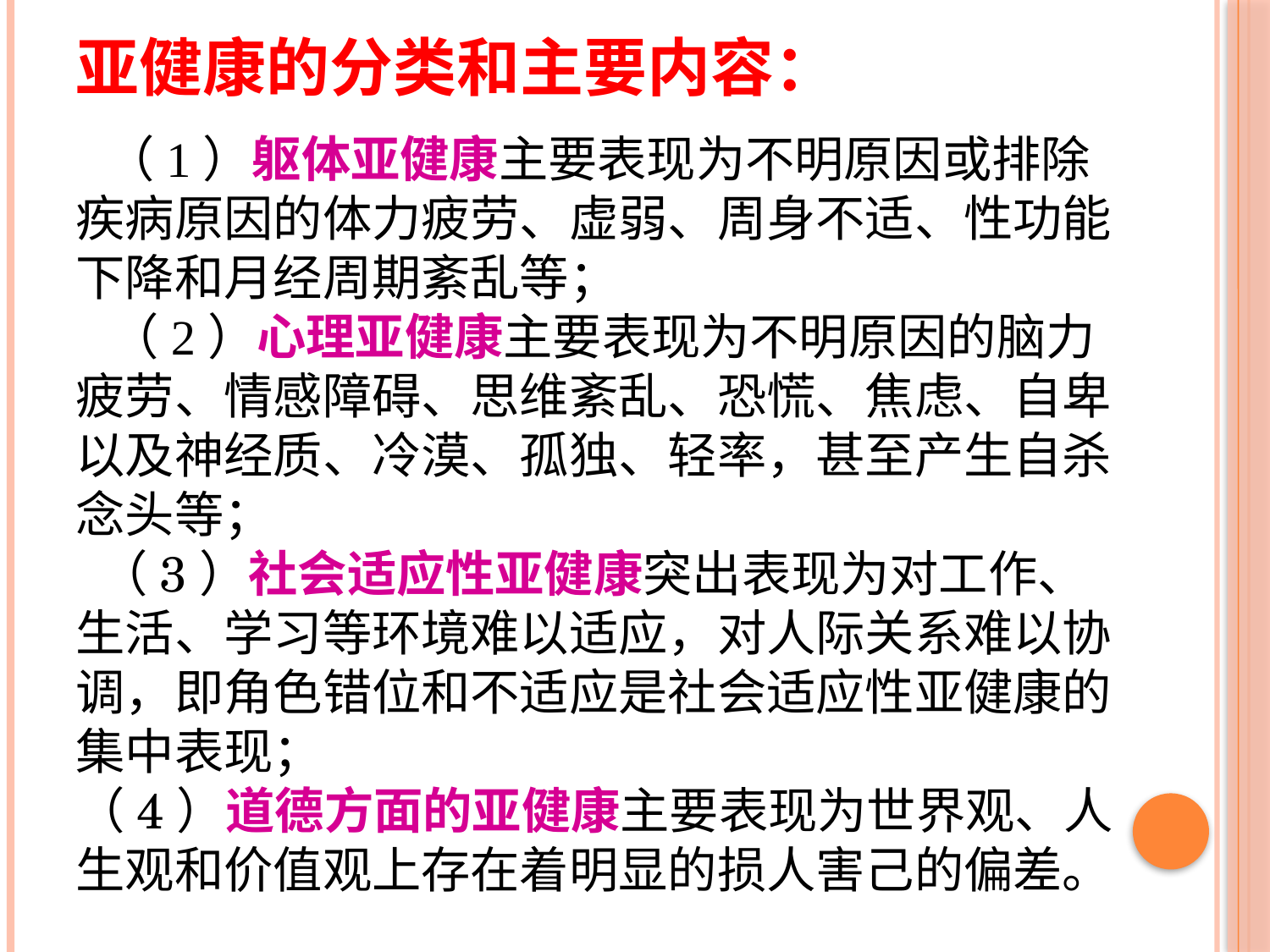

亚健康的分类和主要内容：
  （1）躯体亚健康主要表现为不明原因或排除疾病原因的体力疲劳、虚弱、周身不适、性功能下降和月经周期紊乱等；
  （2）心理亚健康主要表现为不明原因的脑力疲劳、情感障碍、思维紊乱、恐慌、焦虑、自卑以及神经质、冷漠、孤独、轻率，甚至产生自杀念头等；
 （3）社会适应性亚健康突出表现为对工作、生活、学习等环境难以适应，对人际关系难以协调，即角色错位和不适应是社会适应性亚健康的集中表现；
（4）道德方面的亚健康主要表现为世界观、人生观和价值观上存在着明显的损人害己的偏差。